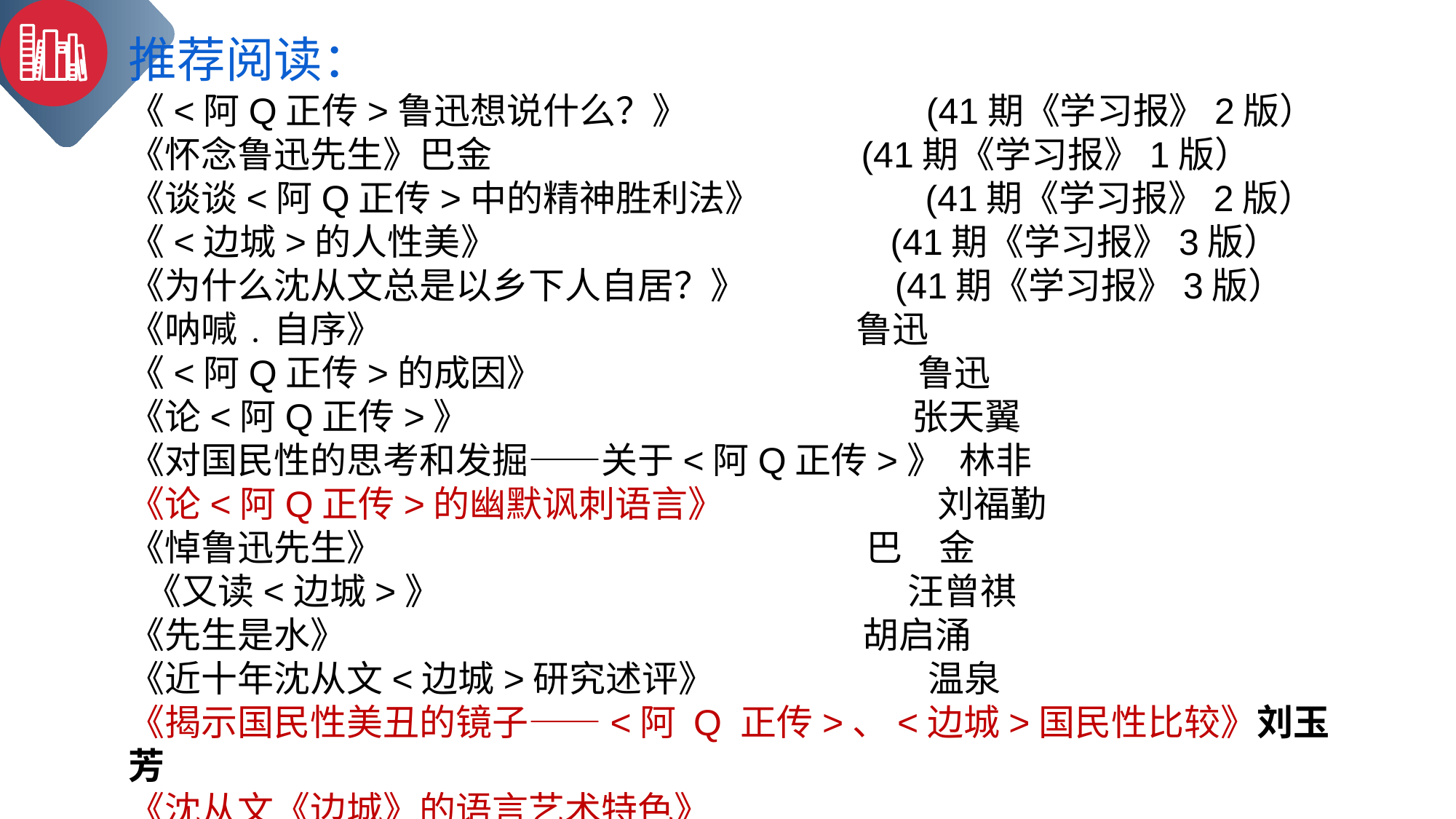

推荐阅读：
《<阿Q正传>鲁迅想说什么？》                            (41期《学习报》2版）
《怀念鲁迅先生》巴金                                            (41期《学习报》1版）
《谈谈<阿Q正传>中的精神胜利法》                   (41期《学习报》2版）
《<边城>的人性美》                                               (41期《学习报》3版）
《为什么沈从文总是以乡下人自居？》                 (41期《学习报》3版）
《呐喊﹒自序》                                                          鲁迅
《<阿Q正传>的成因》                                              鲁迅
《论<阿Q正传>》                                                      张天翼
《对国民性的思考和发掘——关于<阿Q正传>》  林非
《论<阿Q正传>的幽默讽刺语言》                          刘福勤
《悼鲁迅先生》                                                           巴　金
 《又读<边城>》                                                         汪曾祺
《先生是水》                                                               胡启涌
《近十年沈从文<边城>研究述评》                          温泉
《揭示国民性美丑的镜子——<阿 Q 正传>、<边城>国民性比较》刘玉芳
《沈从文《边城》的语言艺术特色》